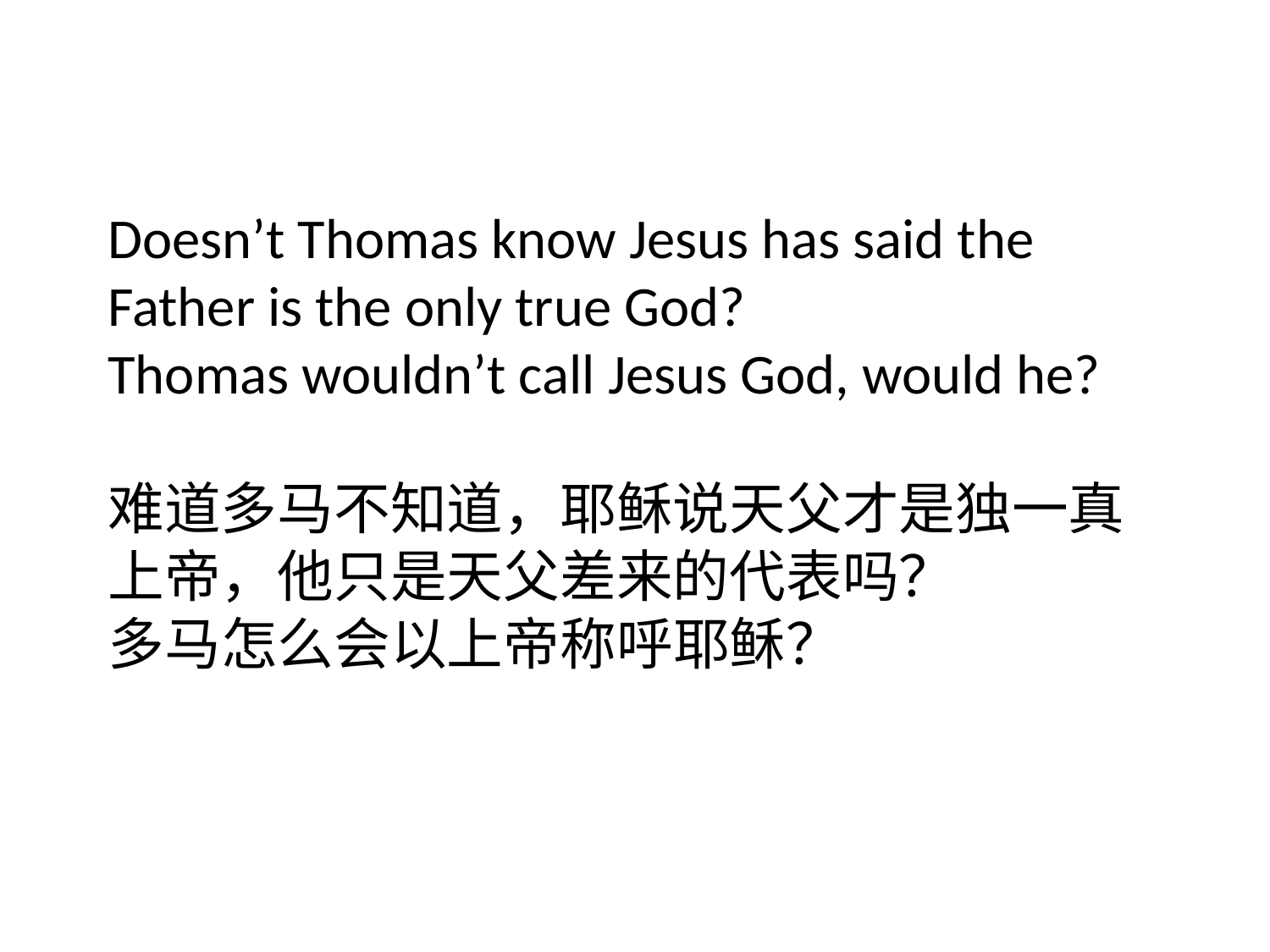

# Doesn’t Thomas know Jesus has said the Father is the only true God? Thomas wouldn’t call Jesus God, would he? 难道多马不知道，耶稣说天父才是独一真上帝，他只是天父差来的代表吗？ 多马怎么会以上帝称呼耶稣？